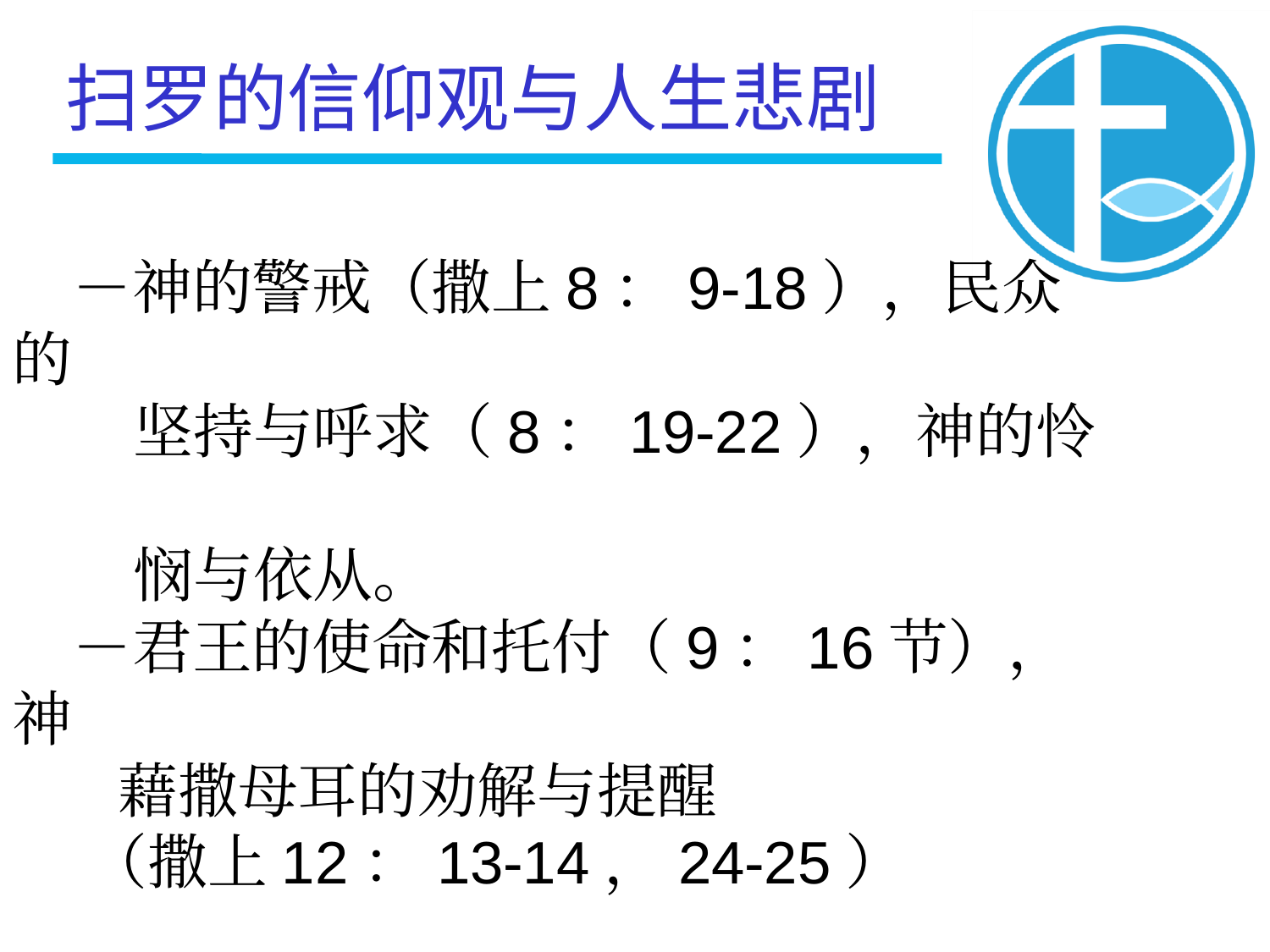

扫罗的信仰观与人生悲剧
   －神的警戒（撒上8：9-18），民众的
       坚持与呼求（8：19-22），神的怜
       悯与依从。
   －君王的使命和托付（9：16节），神
      藉撒母耳的劝解与提醒
    （撒上12：13-14，24-25）